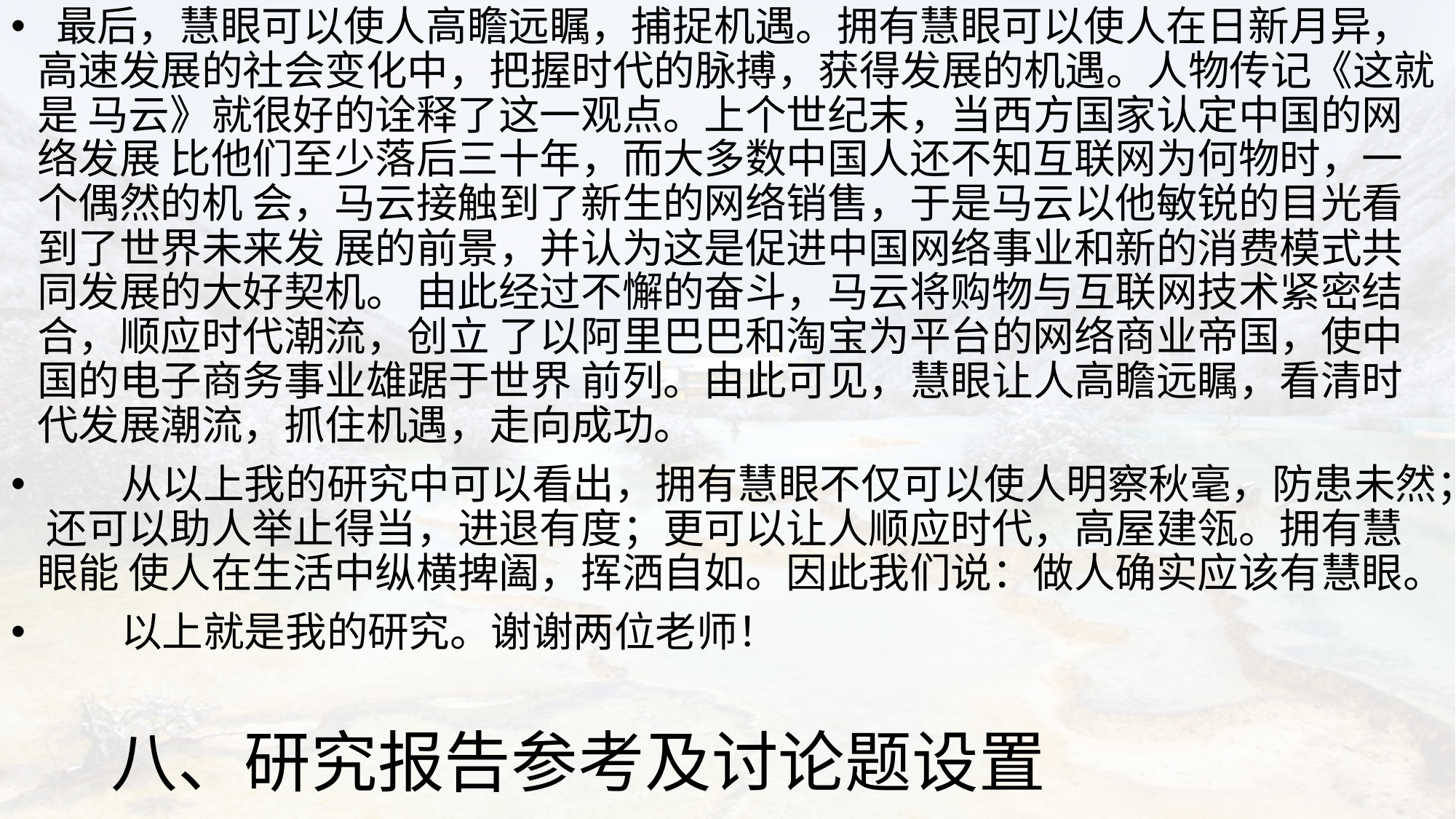

最后，慧眼可以使人高瞻远瞩，捕捉机遇。拥有慧眼可以使人在日新月异，高速发展的社会变化中，把握时代的脉搏，获得发展的机遇。人物传记《这就是 马云》就很好的诠释了这一观点。上个世纪末，当西方国家认定中国的网络发展 比他们至少落后三十年，而大多数中国人还不知互联网为何物时，一个偶然的机 会，马云接触到了新生的网络销售，于是马云以他敏锐的目光看到了世界未来发 展的前景，并认为这是促进中国网络事业和新的消费模式共同发展的大好契机。 由此经过不懈的奋斗，马云将购物与互联网技术紧密结合，顺应时代潮流，创立 了以阿里巴巴和淘宝为平台的网络商业帝国，使中国的电子商务事业雄踞于世界 前列。由此可见，慧眼让人高瞻远瞩，看清时代发展潮流，抓住机遇，走向成功。
        从以上我的研究中可以看出，拥有慧眼不仅可以使人明察秋毫，防患未然； 还可以助人举止得当，进退有度；更可以让人顺应时代，高屋建瓴。拥有慧眼能 使人在生活中纵横捭阖，挥洒自如。因此我们说：做人确实应该有慧眼。
        以上就是我的研究。谢谢两位老师！
# 八、研究报告参考及讨论题设置